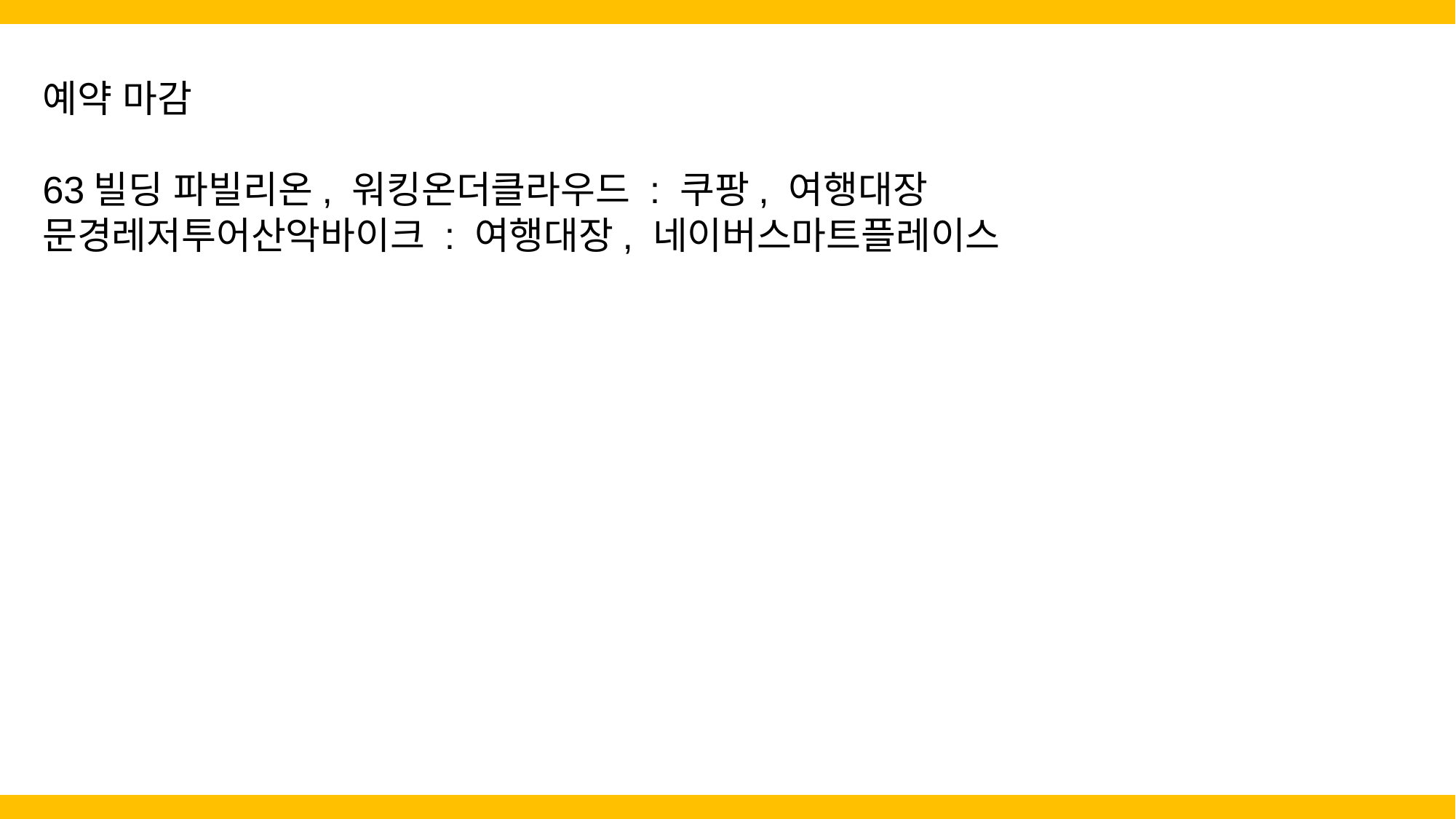

예약 마감

63빌딩 파빌리온, 워킹온더클라우드 : 쿠팡, 여행대장
문경레저투어산악바이크 : 여행대장, 네이버스마트플레이스